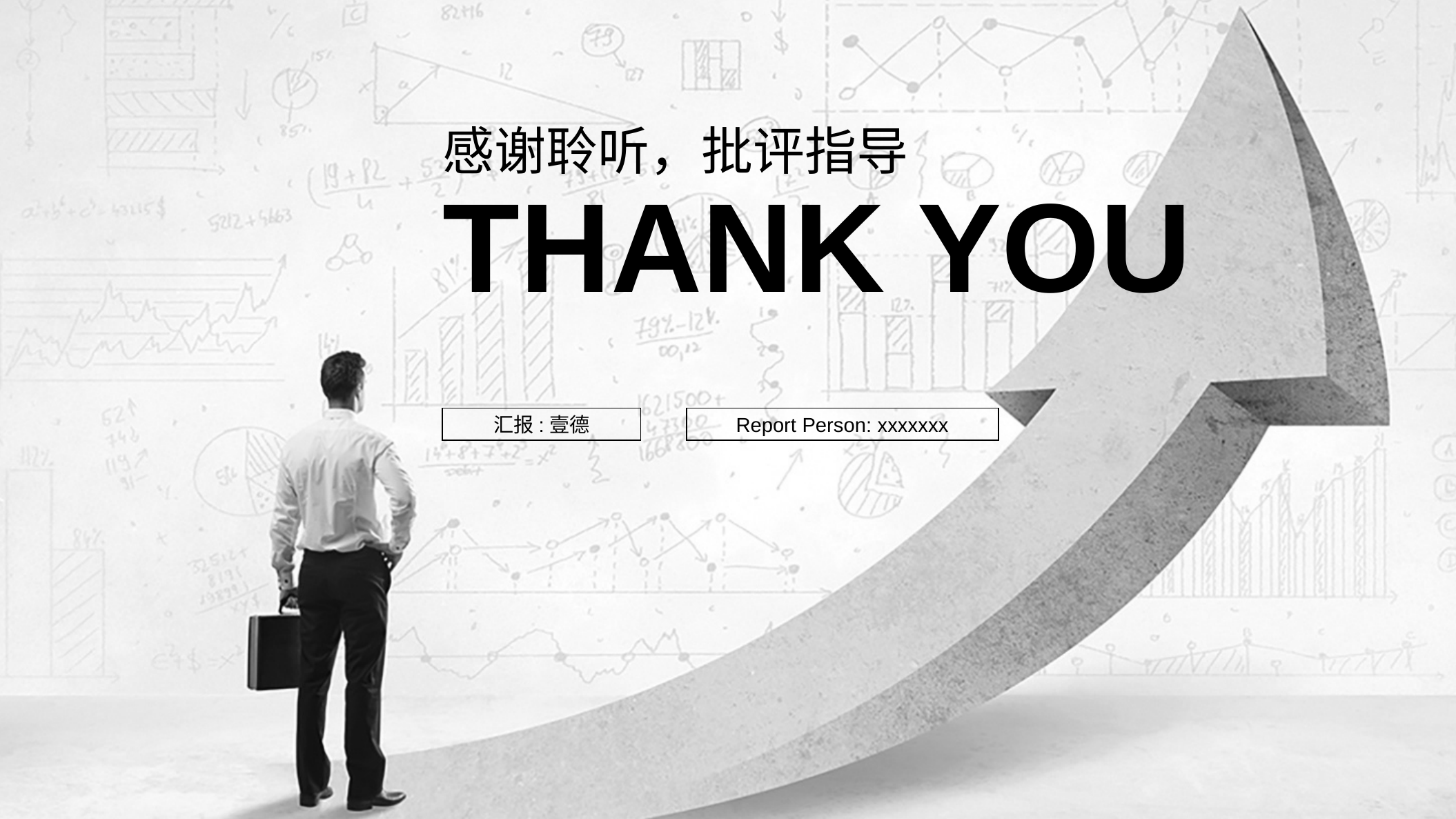

感谢聆听，批评指导
Thank you
Report Person: xxxxxxx
汇报:壹德